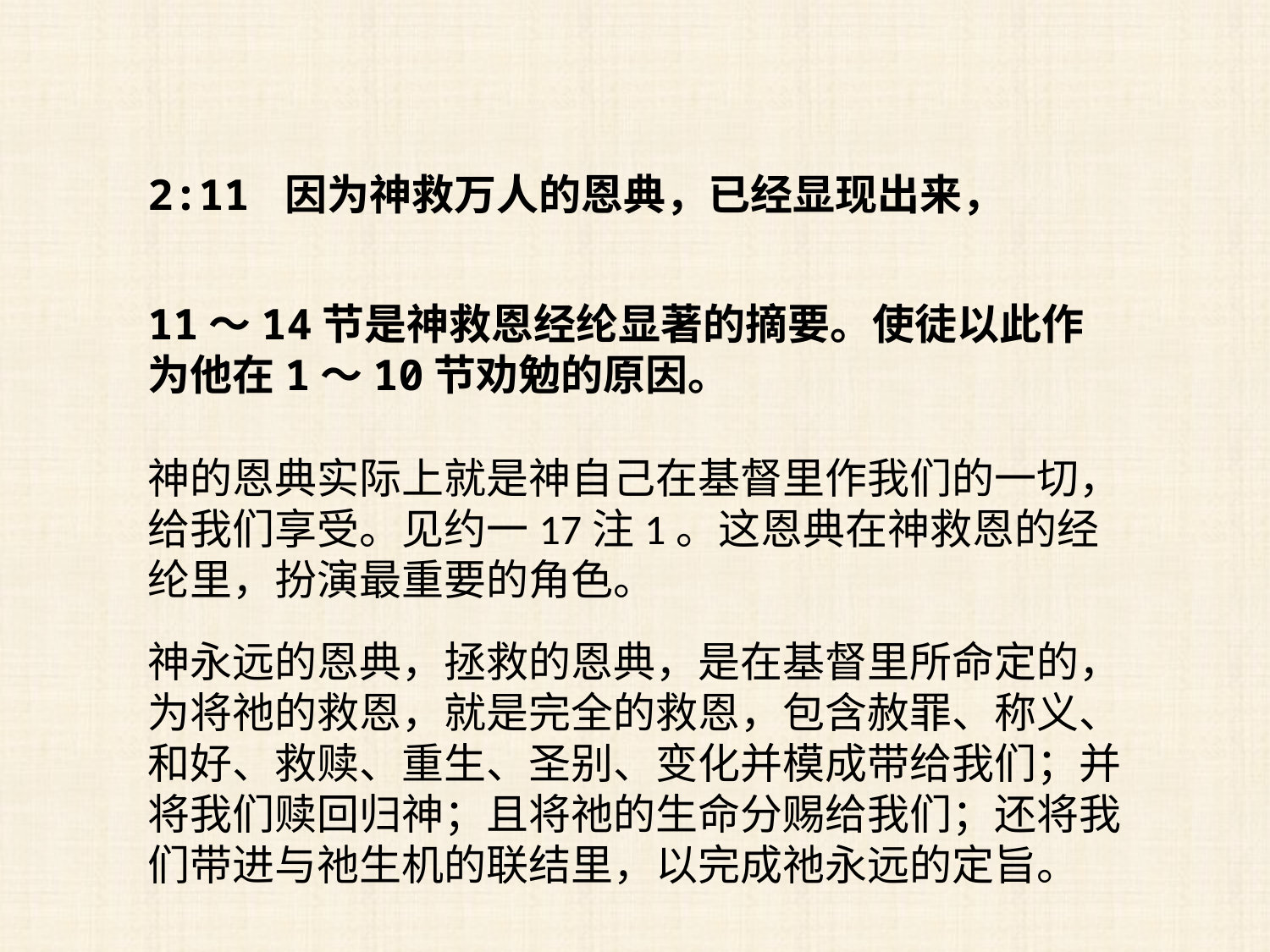

2:11 因为神救万人的恩典，已经显现出来，
11～14节是神救恩经纶显著的摘要。使徒以此作为他在1～10节劝勉的原因。
神的恩典实际上就是神自己在基督里作我们的一切，给我们享受。见约一17注1。这恩典在神救恩的经纶里，扮演最重要的角色。

神永远的恩典，拯救的恩典，是在基督里所命定的，为将祂的救恩，就是完全的救恩，包含赦罪、称义、和好、救赎、重生、圣别、变化并模成带给我们；并将我们赎回归神；且将祂的生命分赐给我们；还将我们带进与祂生机的联结里，以完成祂永远的定旨。